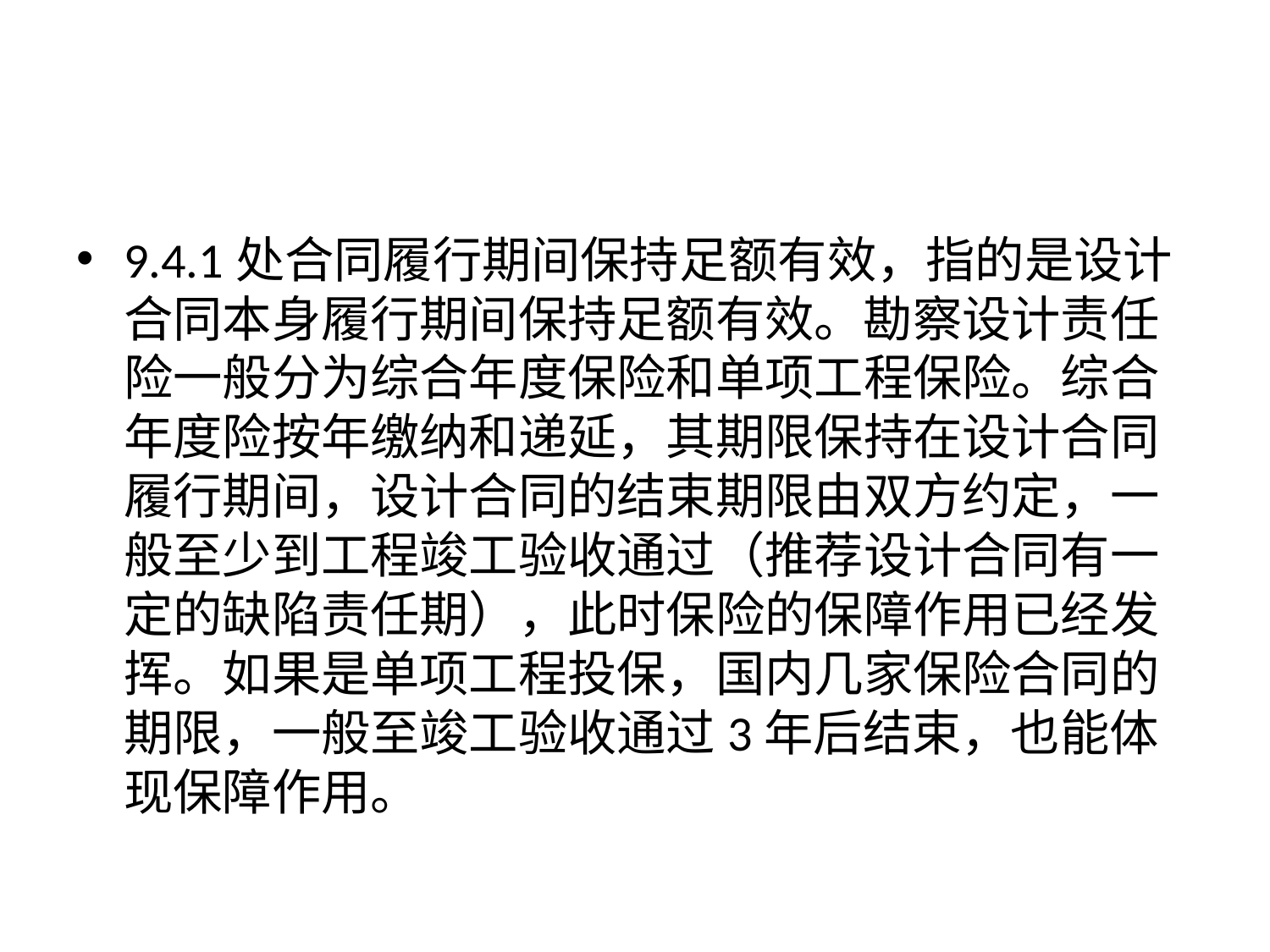

#
9.4.1处合同履行期间保持足额有效，指的是设计合同本身履行期间保持足额有效。勘察设计责任险一般分为综合年度保险和单项工程保险。综合年度险按年缴纳和递延，其期限保持在设计合同履行期间，设计合同的结束期限由双方约定，一般至少到工程竣工验收通过（推荐设计合同有一定的缺陷责任期），此时保险的保障作用已经发挥。如果是单项工程投保，国内几家保险合同的期限，一般至竣工验收通过3年后结束，也能体现保障作用。